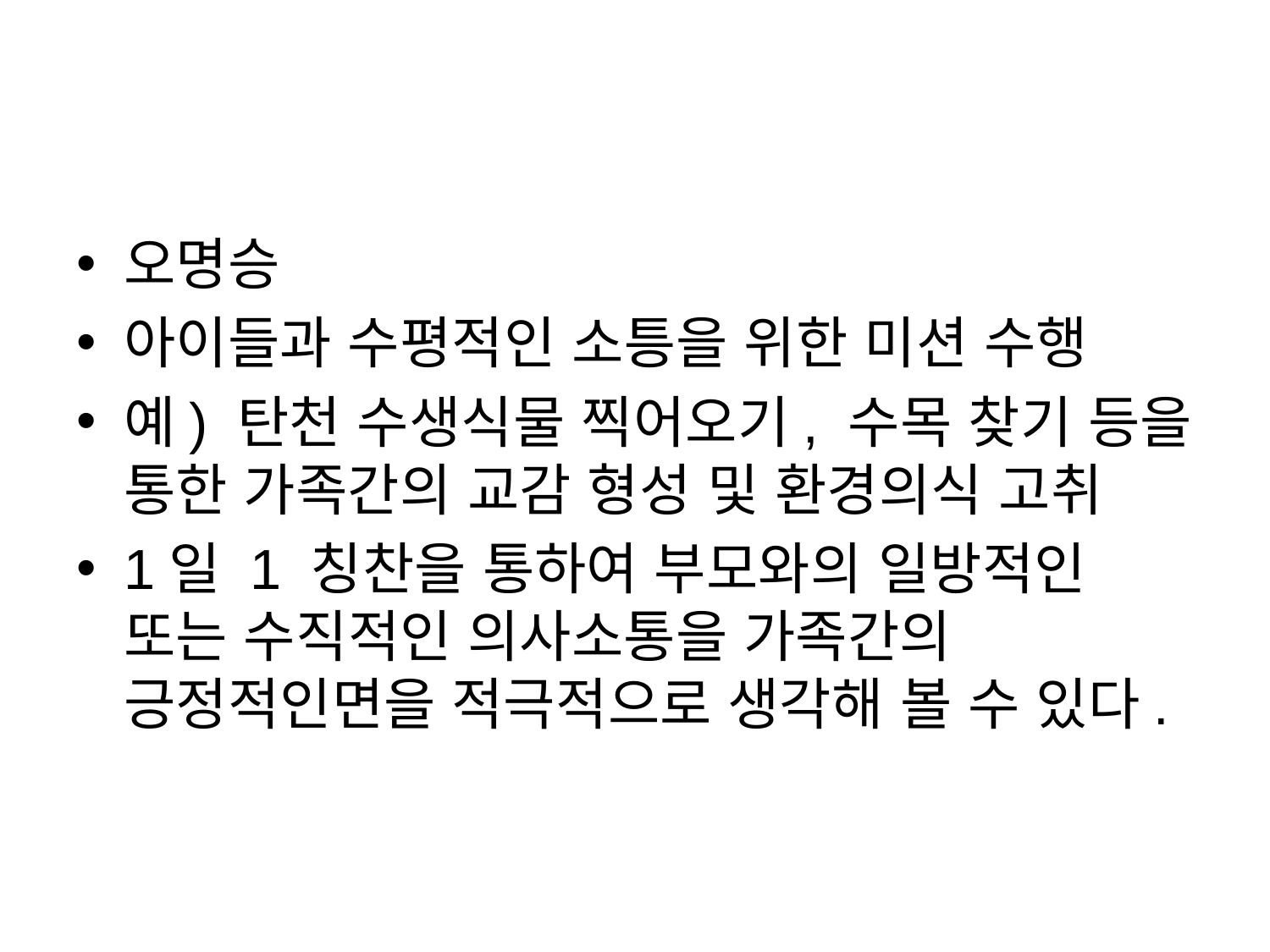

#
오명승
아이들과 수평적인 소틍을 위한 미션 수행
예) 탄천 수생식물 찍어오기, 수목 찾기 등을 통한 가족간의 교감 형성 및 환경의식 고취
1일 1 칭찬을 통하여 부모와의 일방적인 또는 수직적인 의사소통을 가족간의 긍정적인면을 적극적으로 생각해 볼 수 있다.